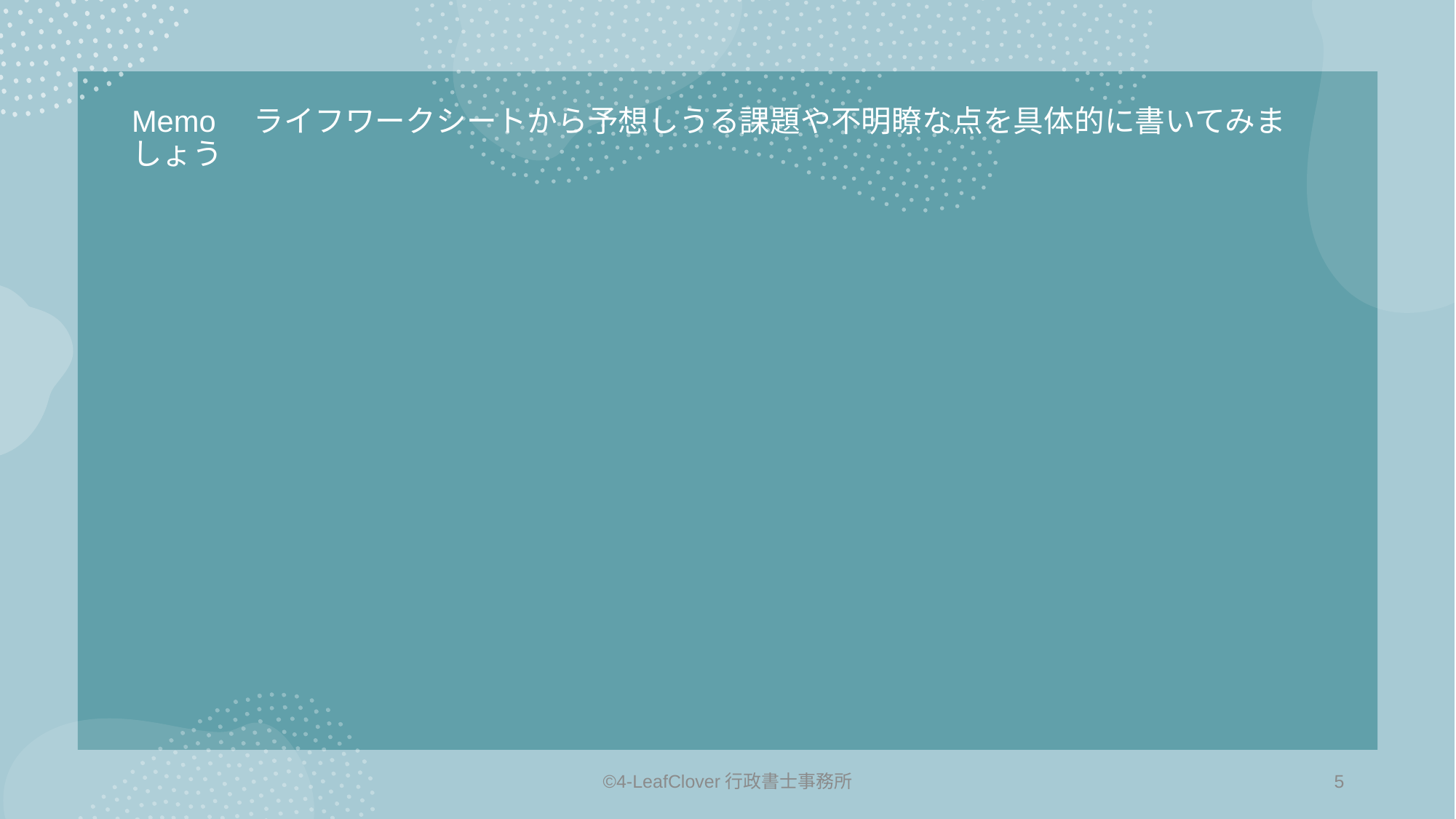

# Memo　ライフワークシートから予想しうる課題や不明瞭な点を具体的に書いてみましょう
©4-LeafClover行政書士事務所
5